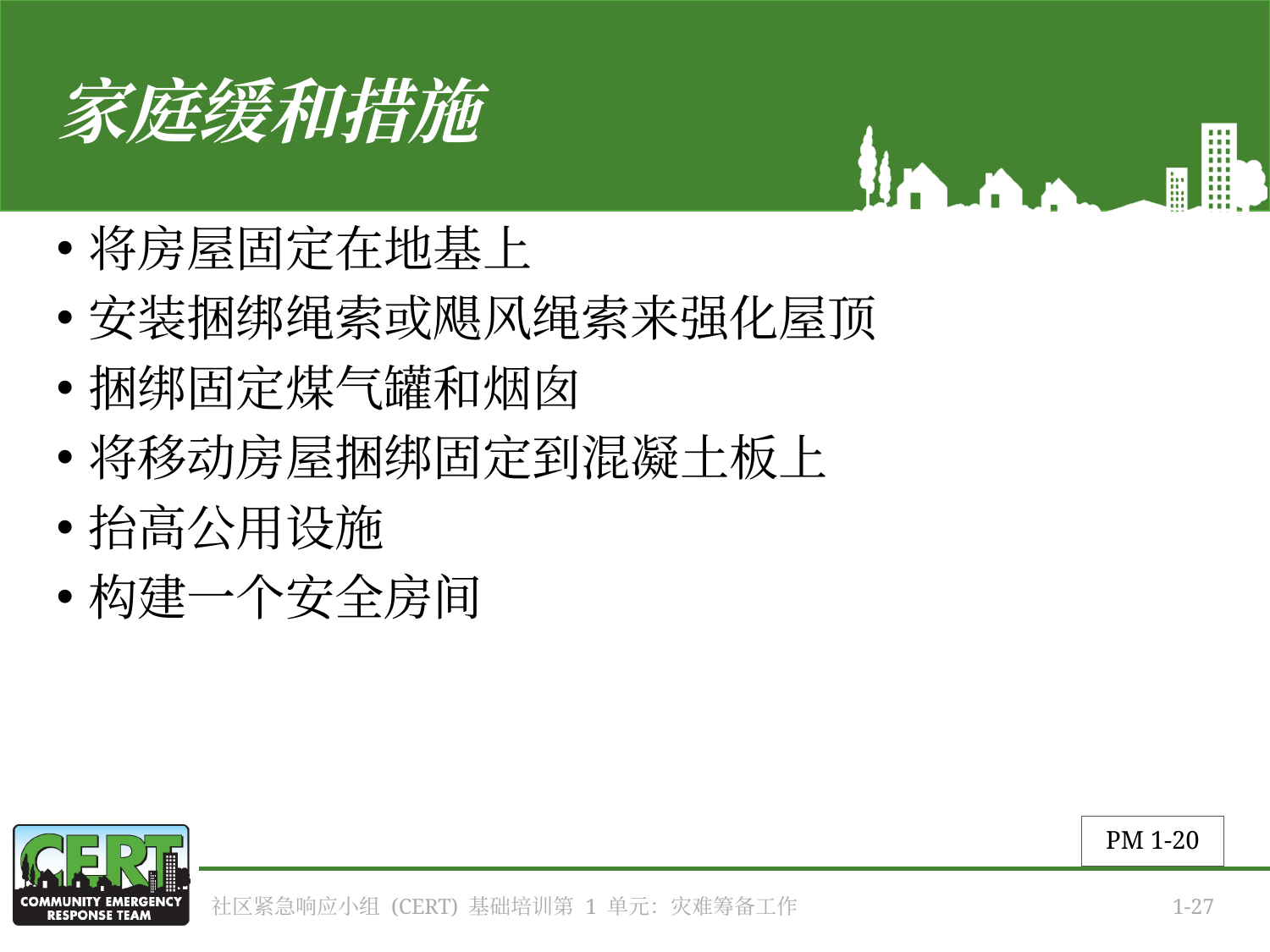

# 家庭缓和措施
将房屋固定在地基上
安装捆绑绳索或飓风绳索来强化屋顶
捆绑固定煤气罐和烟囱
将移动房屋捆绑固定到混凝土板上
抬高公用设施
构建一个安全房间
PM 1-20
社区紧急响应小组 (CERT) 基础培训第 1 单元：灾难筹备工作
1-27